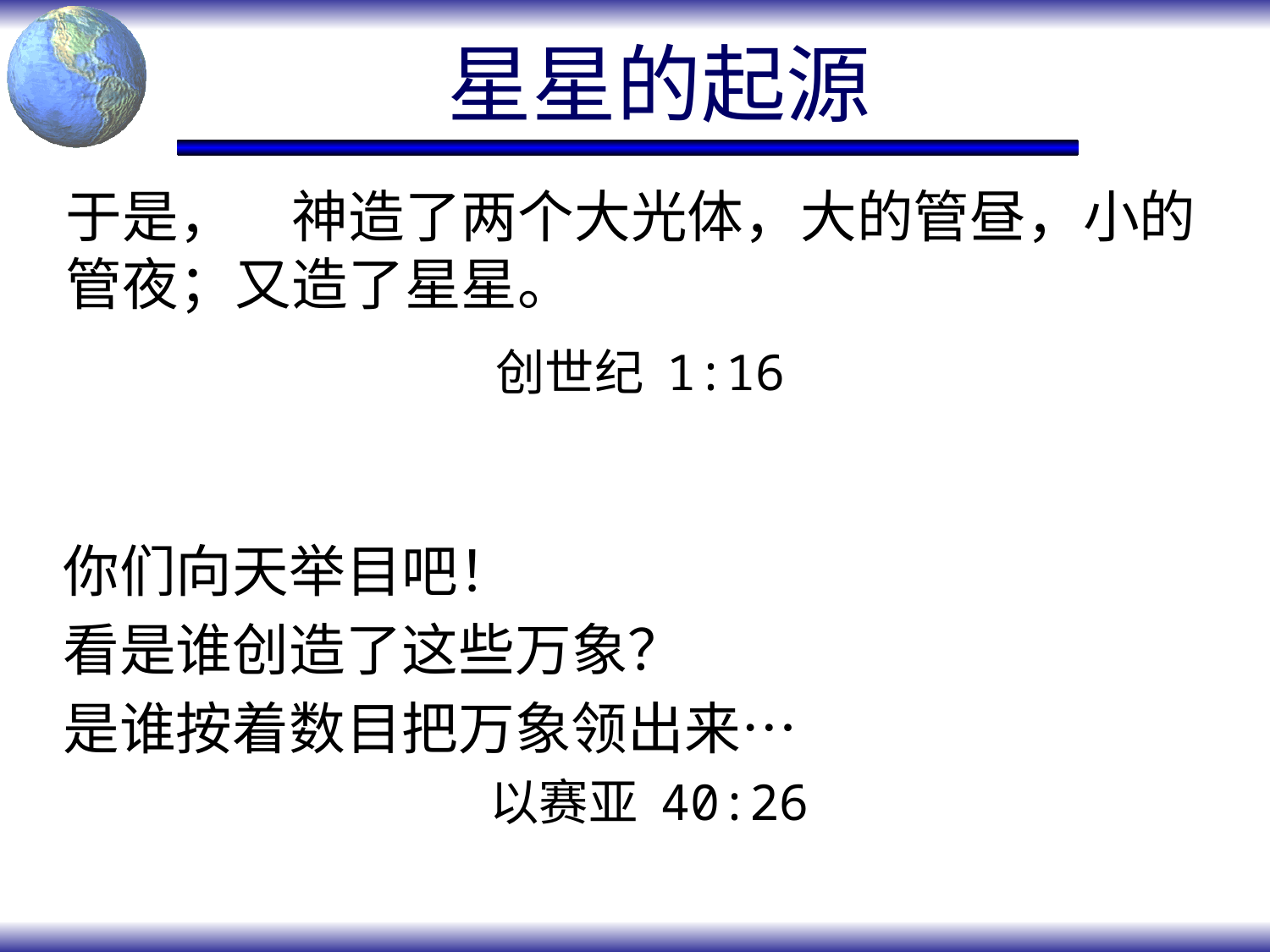

# 星星的起源
于是，　神造了两个大光体，大的管昼，小的管夜；又造了星星。
创世纪 1:16
你们向天举目吧！
看是谁创造了这些万象？
是谁按着数目把万象领出来…
以赛亚 40:26